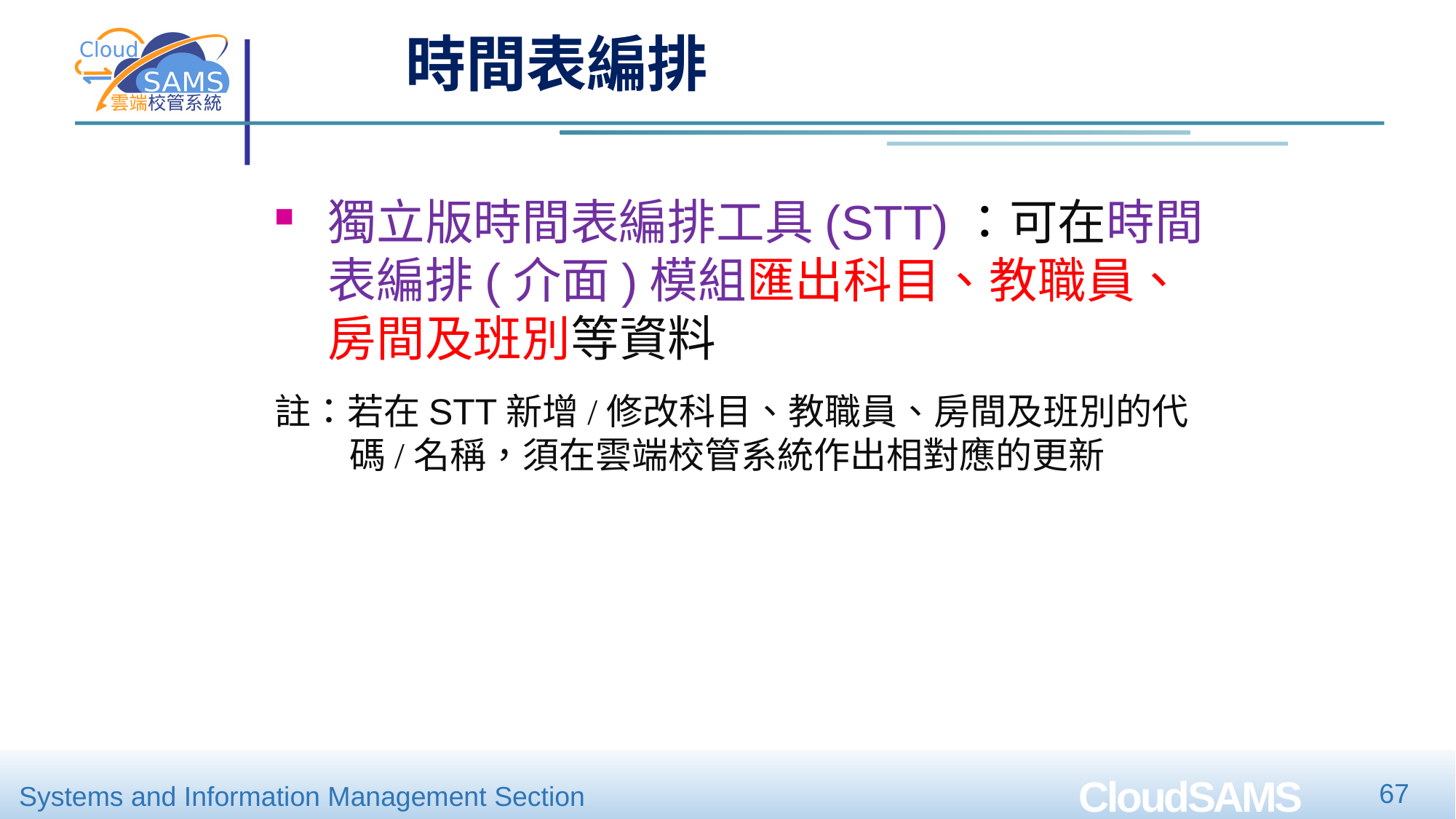

時間表編排
獨立版時間表編排工具(STT)：可在時間表編排(介面)模組匯出科目、教職員、房間及班別等資料
註：若在STT新增/修改科目、教職員、房間及班別的代碼/名稱，須在雲端校管系統作出相對應的更新
67